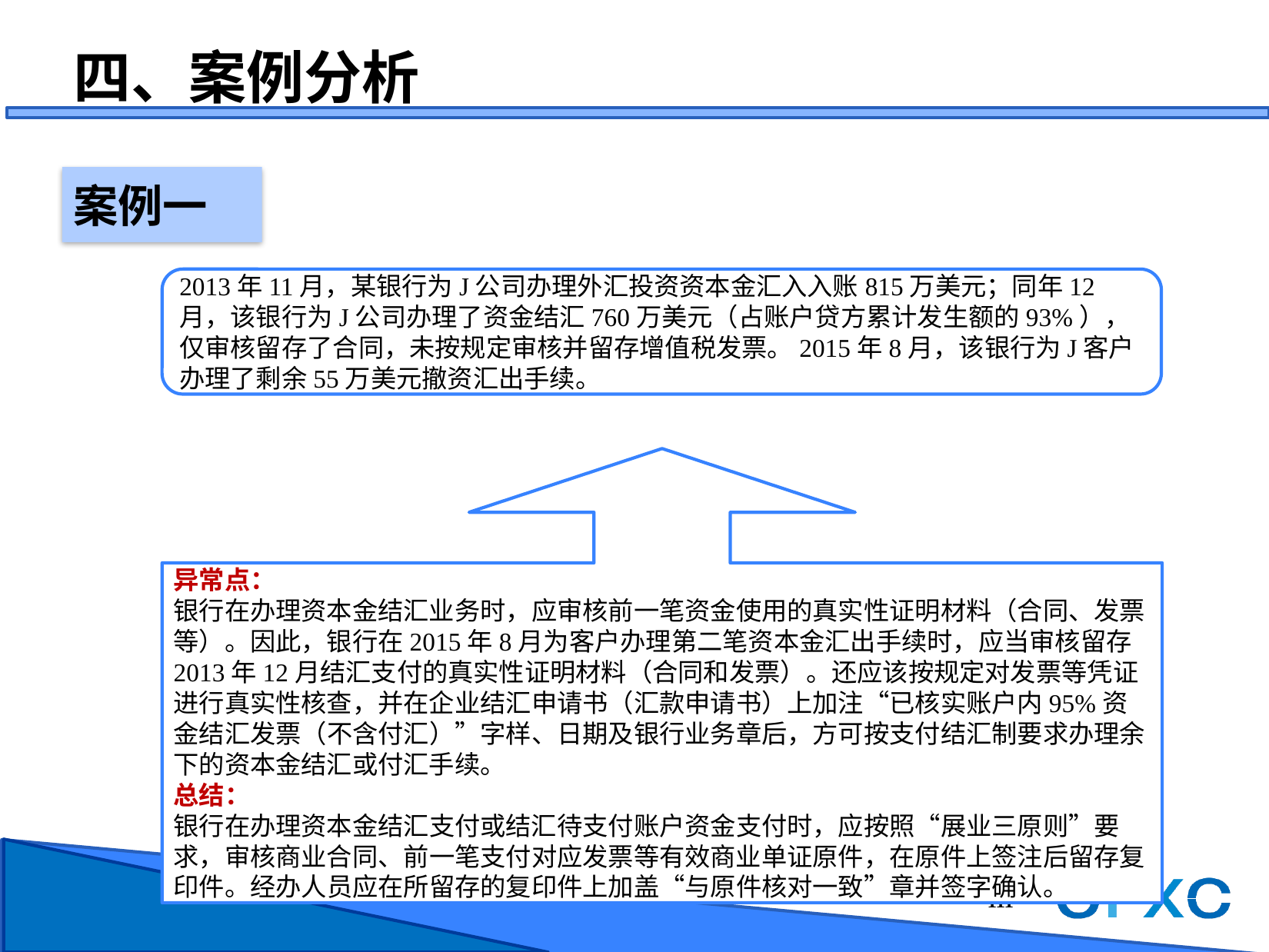

四、案例分析
案例一
2013年11月，某银行为J公司办理外汇投资资本金汇入入账815万美元；同年12月，该银行为J公司办理了资金结汇760万美元（占账户贷方累计发生额的93%），仅审核留存了合同，未按规定审核并留存增值税发票。2015年8月，该银行为J客户办理了剩余55万美元撤资汇出手续。
异常点：
银行在办理资本金结汇业务时，应审核前一笔资金使用的真实性证明材料（合同、发票等）。因此，银行在2015年8月为客户办理第二笔资本金汇出手续时，应当审核留存2013年12月结汇支付的真实性证明材料（合同和发票）。还应该按规定对发票等凭证进行真实性核查，并在企业结汇申请书（汇款申请书）上加注“已核实账户内95%资金结汇发票（不含付汇）”字样、日期及银行业务章后，方可按支付结汇制要求办理余下的资本金结汇或付汇手续。
总结：
银行在办理资本金结汇支付或结汇待支付账户资金支付时，应按照“展业三原则”要求，审核商业合同、前一笔支付对应发票等有效商业单证原件，在原件上签注后留存复印件。经办人员应在所留存的复印件上加盖“与原件核对一致”章并签字确认。
111